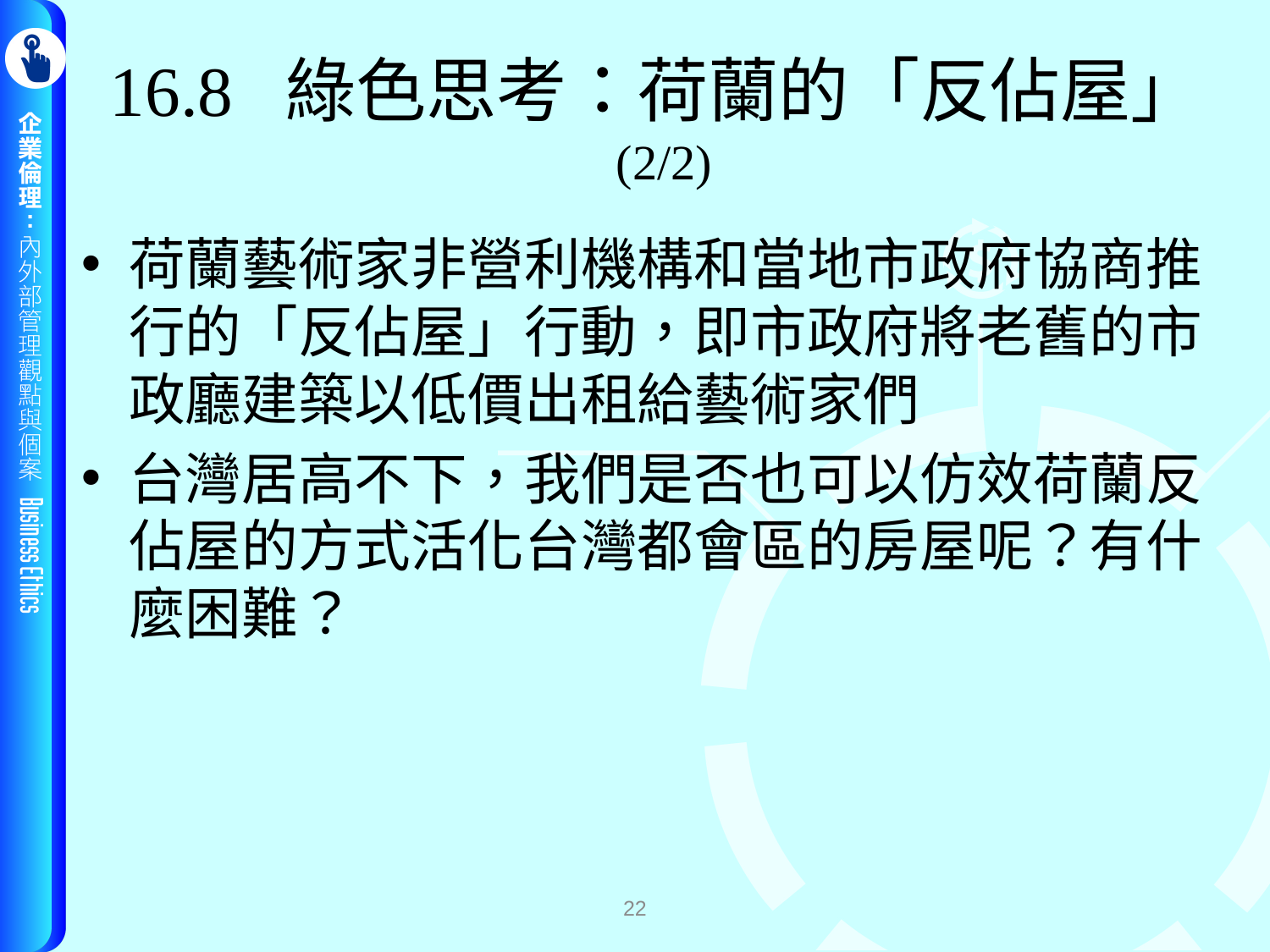

# 16.8  綠色思考：荷蘭的「反佔屋」(2/2)
荷蘭藝術家非營利機構和當地市政府協商推行的「反佔屋」行動，即市政府將老舊的市政廳建築以低價出租給藝術家們
台灣居高不下，我們是否也可以仿效荷蘭反佔屋的方式活化台灣都會區的房屋呢？有什麼困難？
22